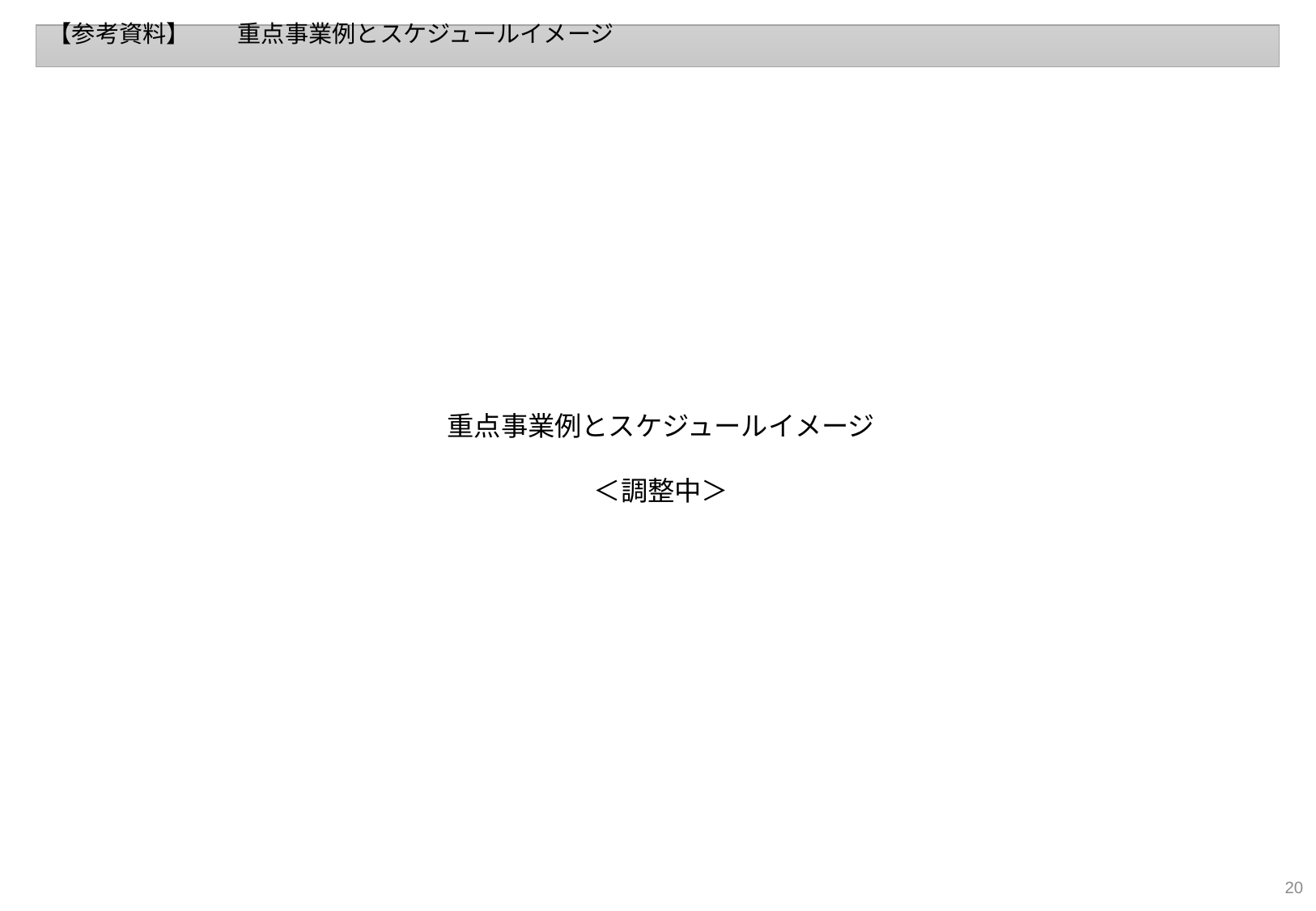

【参考資料】　　重点事業例とスケジュールイメージ
重点事業例とスケジュールイメージ

＜調整中＞
20